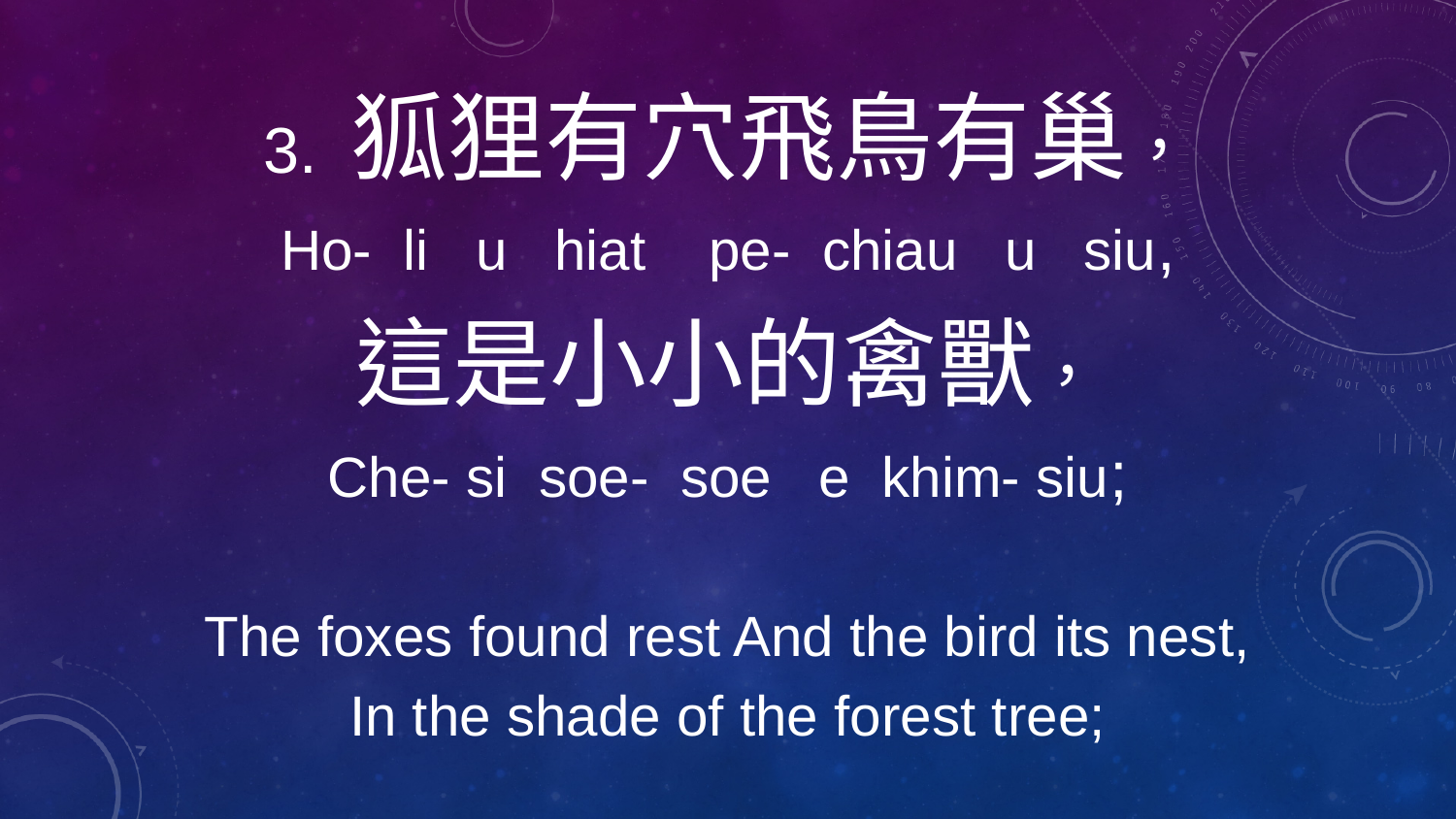

3. 狐狸有穴飛鳥有巢，
Ho-  li   u   hiat    pe-  chiau   u   siu,
這是小小的禽獸，
Che- si  soe-  soe   e  khim- siu;

The foxes found rest And the bird its nest,
In the shade of the forest tree;